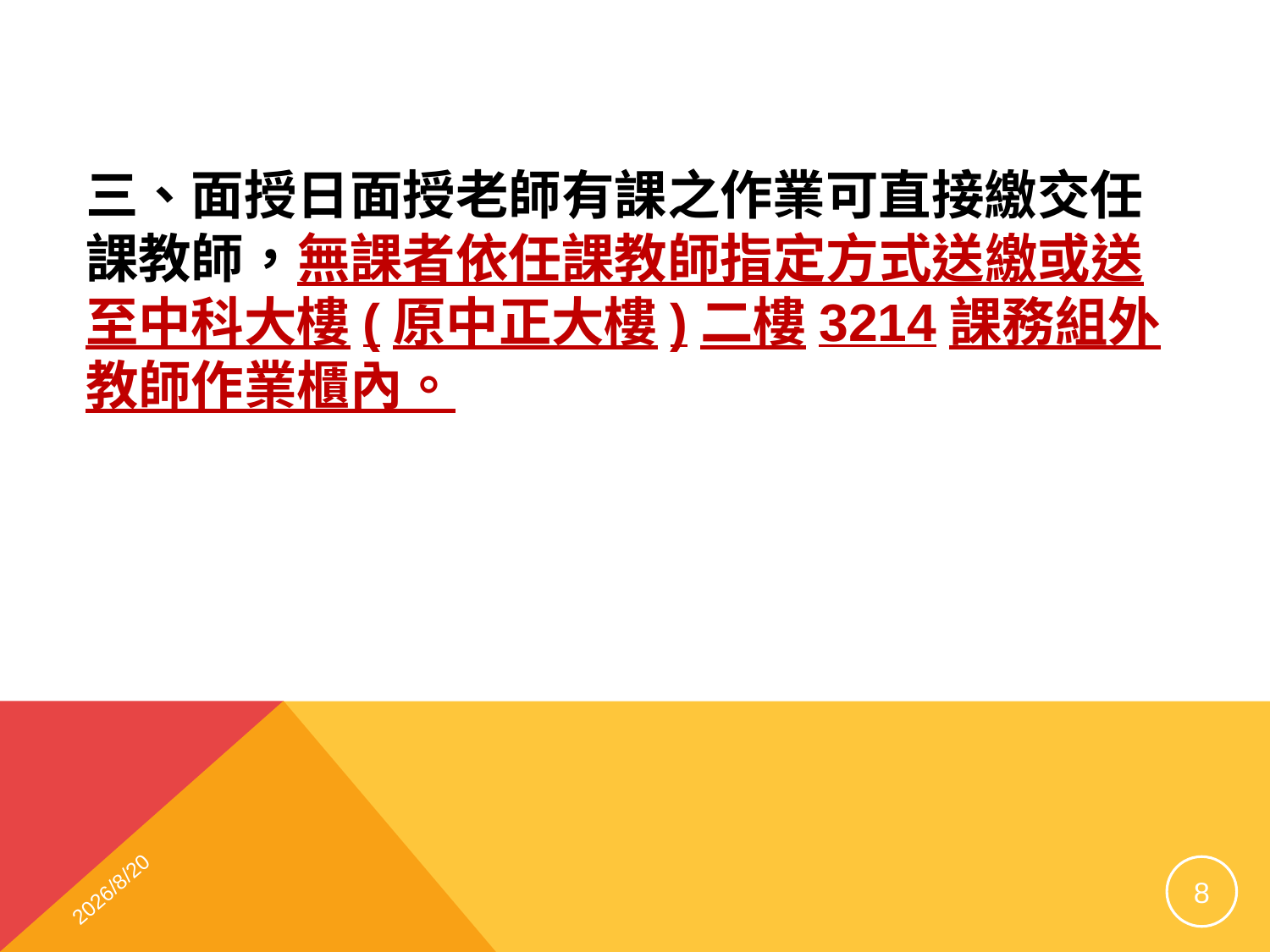

#
三、面授日面授老師有課之作業可直接繳交任
課教師，無課者依任課教師指定方式送繳或送至中科大樓(原中正大樓)二樓3214課務組外教師作業櫃內。
2026/8/20
8